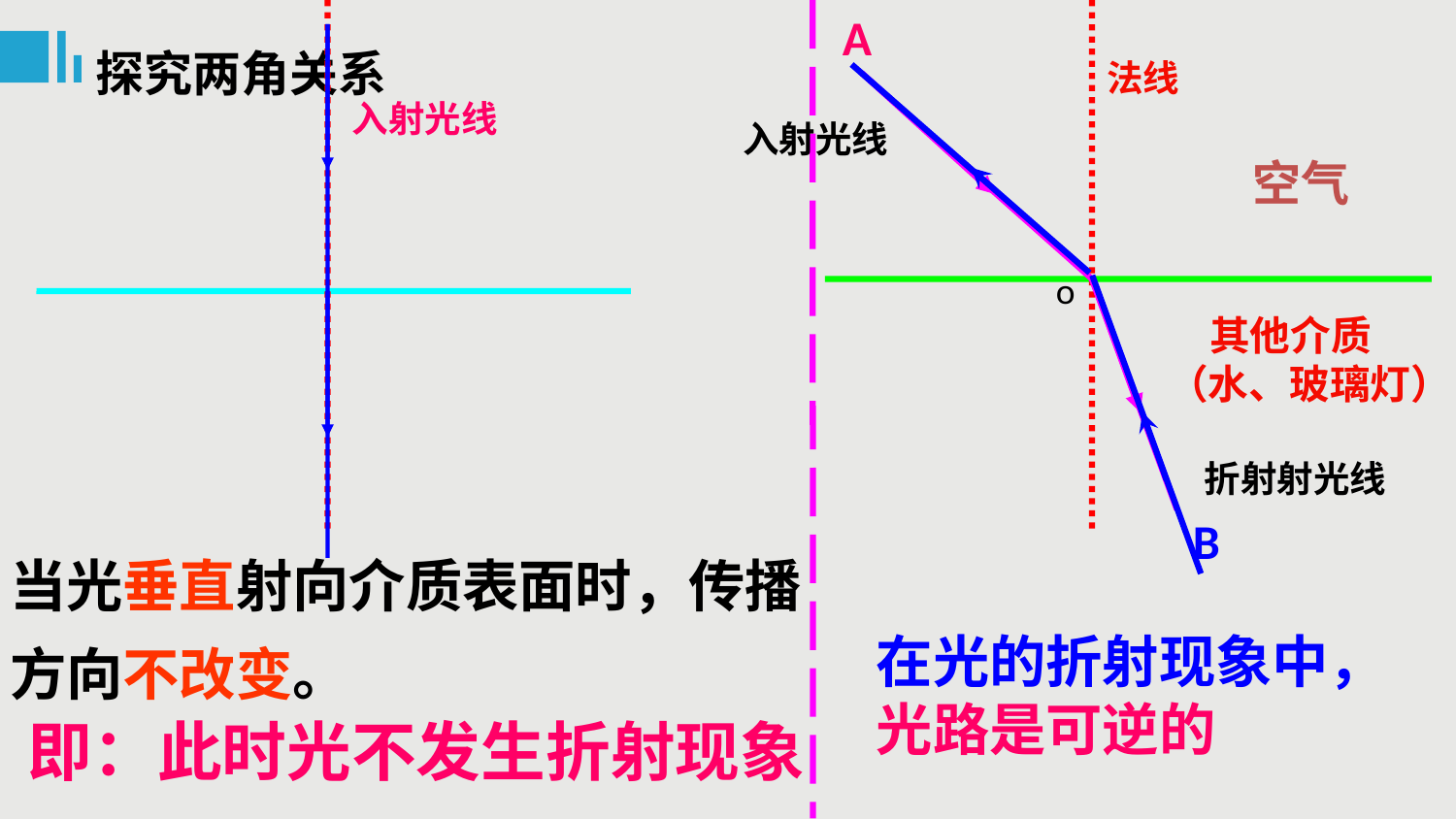

A

入射光线

探究两角关系
法线

入射光线

空气
o

折射射光线

    其他介质
（水、玻璃灯）

B
当光垂直射向介质表面时，传播方向不改变。
在光的折射现象中，
光路是可逆的
即：此时光不发生折射现象